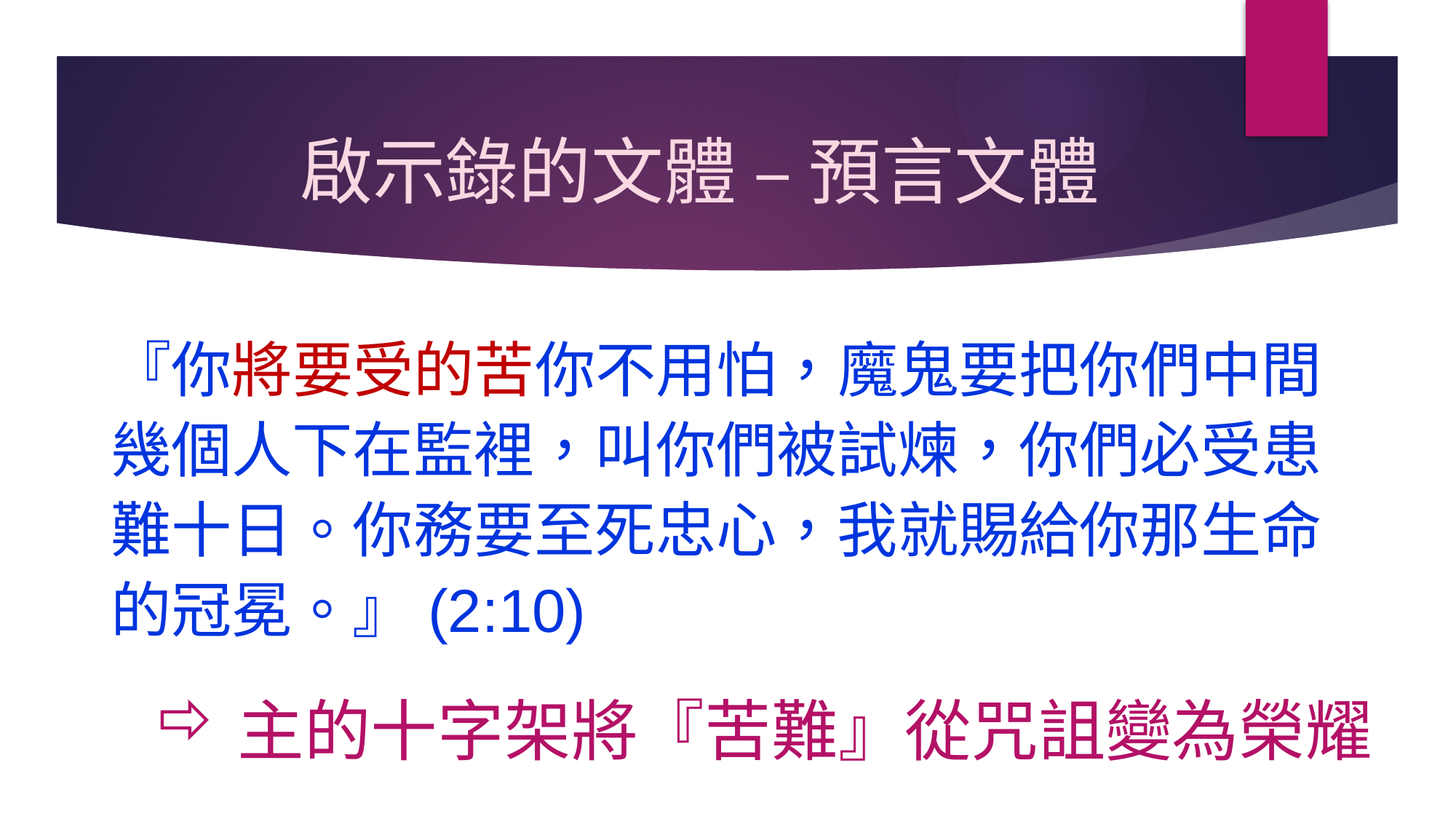

# 啟示錄的文體 – 預言文體
『你將要受的苦你不用怕，魔鬼要把你們中間幾個人下在監裡，叫你們被試煉，你們必受患難十日。你務要至死忠心，我就賜給你那生命的冠冕。』(2:10)
主的十字架將『苦難』從咒詛變為榮耀